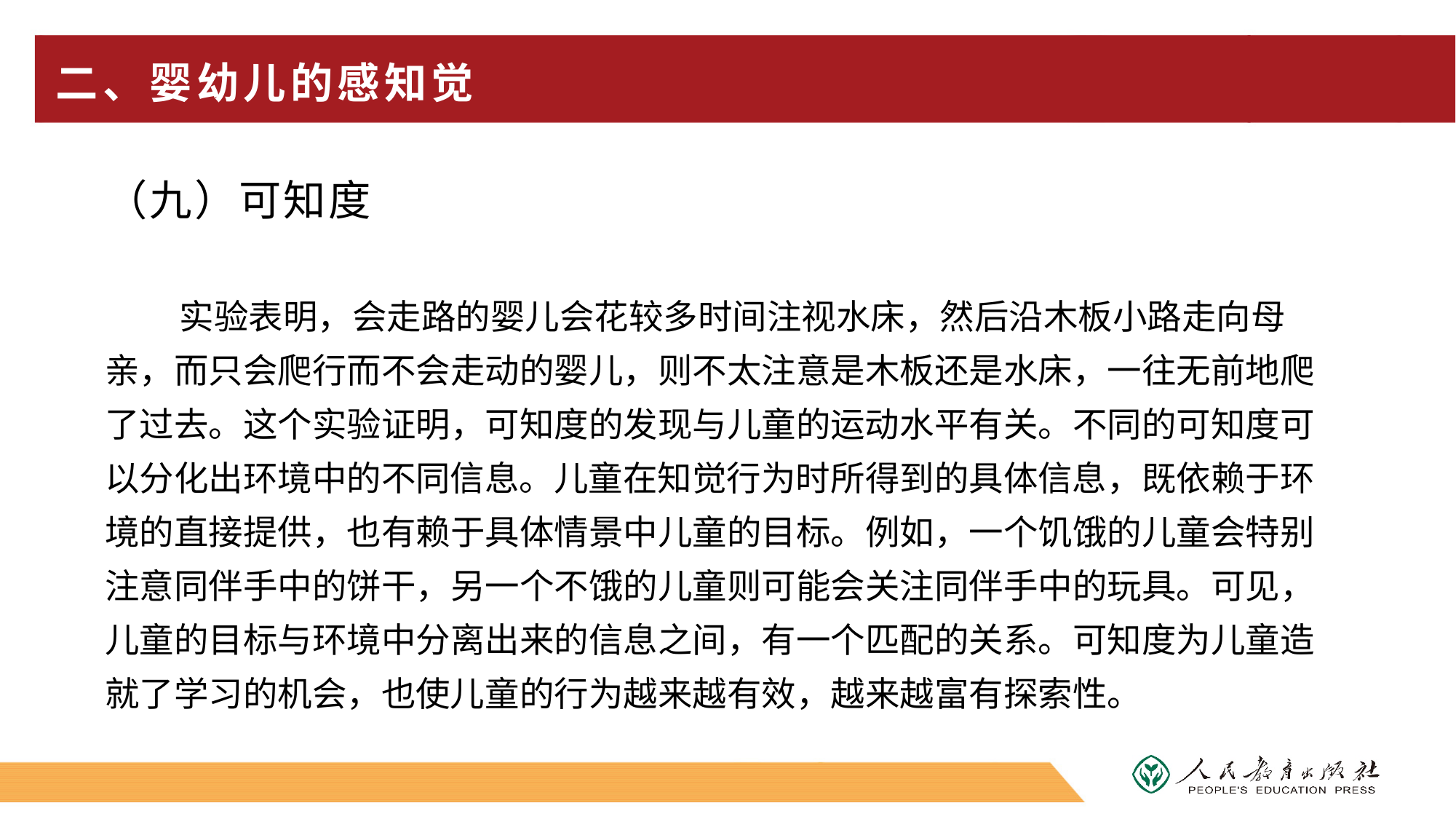

# 二、婴幼儿的感知觉
（九）可知度
实验表明，会走路的婴儿会花较多时间注视水床，然后沿木板小路走向母亲，而只会爬行而不会走动的婴儿，则不太注意是木板还是水床，一往无前地爬了过去。这个实验证明，可知度的发现与儿童的运动水平有关。不同的可知度可以分化出环境中的不同信息。儿童在知觉行为时所得到的具体信息，既依赖于环境的直接提供，也有赖于具体情景中儿童的目标。例如，一个饥饿的儿童会特别注意同伴手中的饼干，另一个不饿的儿童则可能会关注同伴手中的玩具。可见，儿童的目标与环境中分离出来的信息之间，有一个匹配的关系。可知度为儿童造就了学习的机会，也使儿童的行为越来越有效，越来越富有探索性。